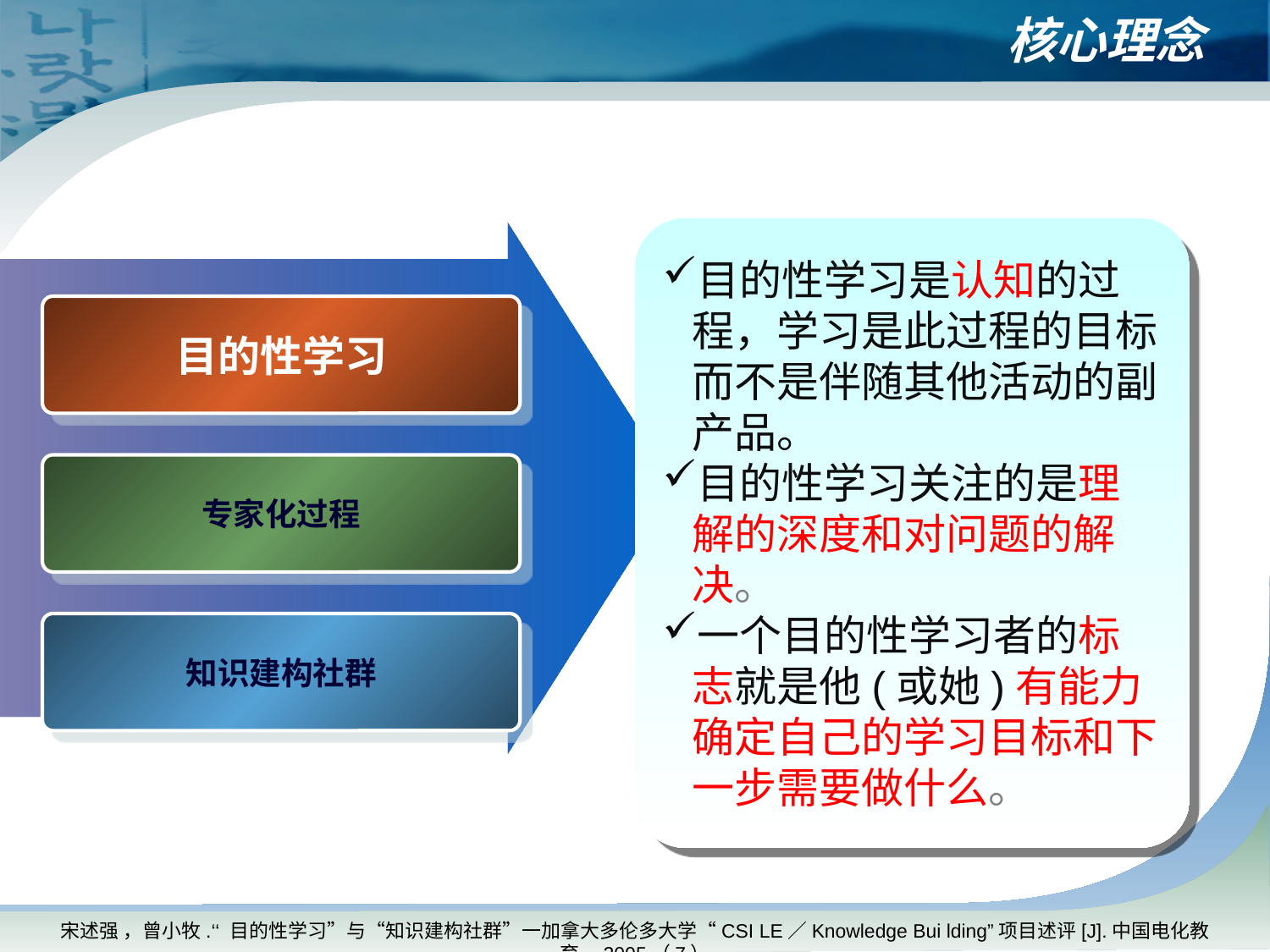

# 核心理念
目的性学习是认知的过程，学习是此过程的目标而不是伴随其他活动的副产品。
目的性学习关注的是理解的深度和对问题的解决。
一个目的性学习者的标志就是他(或她)有能力确定自己的学习目标和下一步需要做什么。

目的性学习
专家化过程
知识建构社群
宋述强 ，曾小牧.‘‘ 目的性学习”与“知识建构社群”一加拿大多伦多大学“CSI LE／Knowledge Bui lding”项目述评[J].中国电化教育，2005（7）